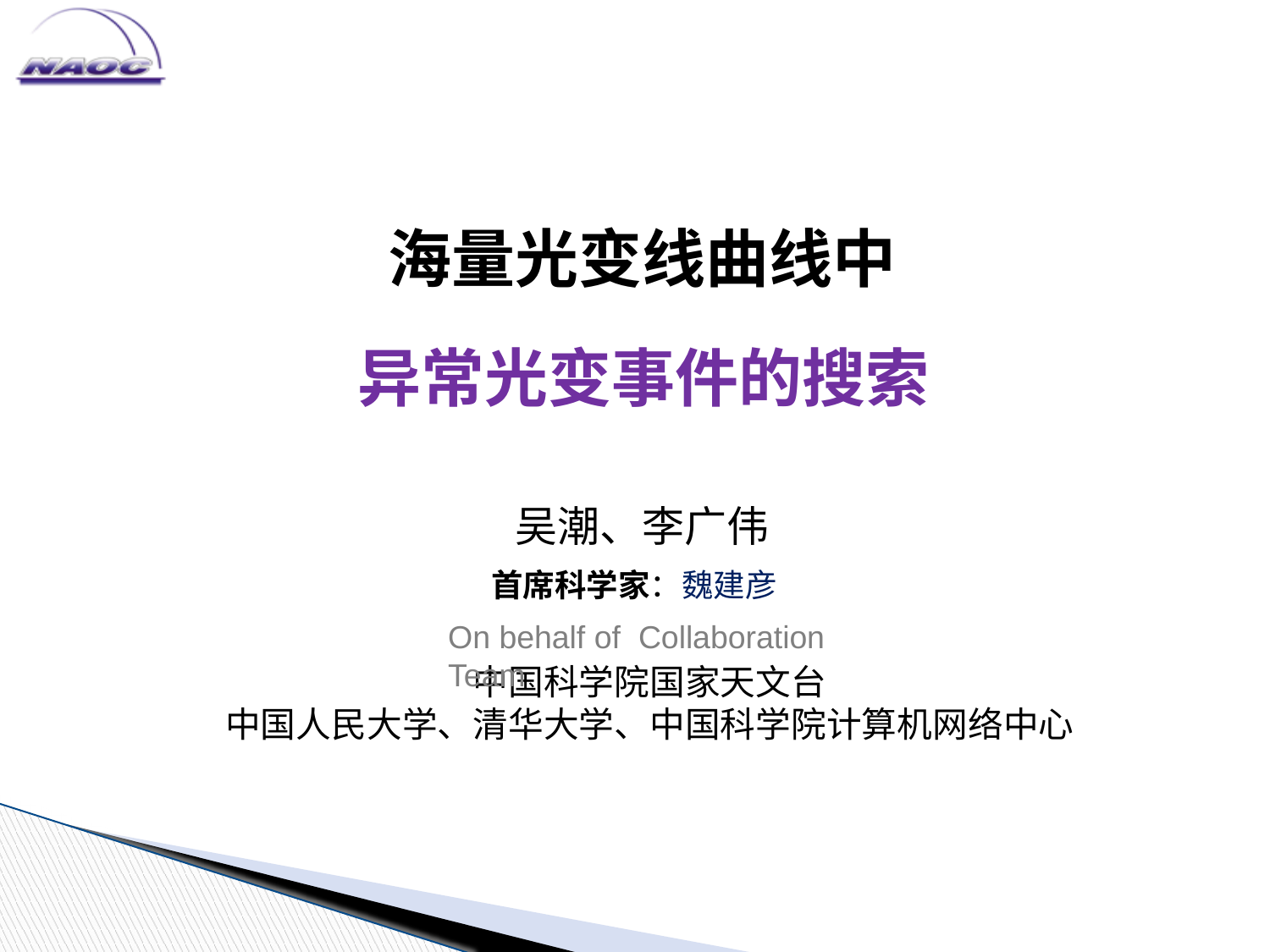

海量光变线曲线中
异常光变事件的搜索
吴潮、李广伟
首席科学家：魏建彦
On behalf of  Collaboration Team
中国科学院国家天文台
中国人民大学、清华大学、中国科学院计算机网络中心